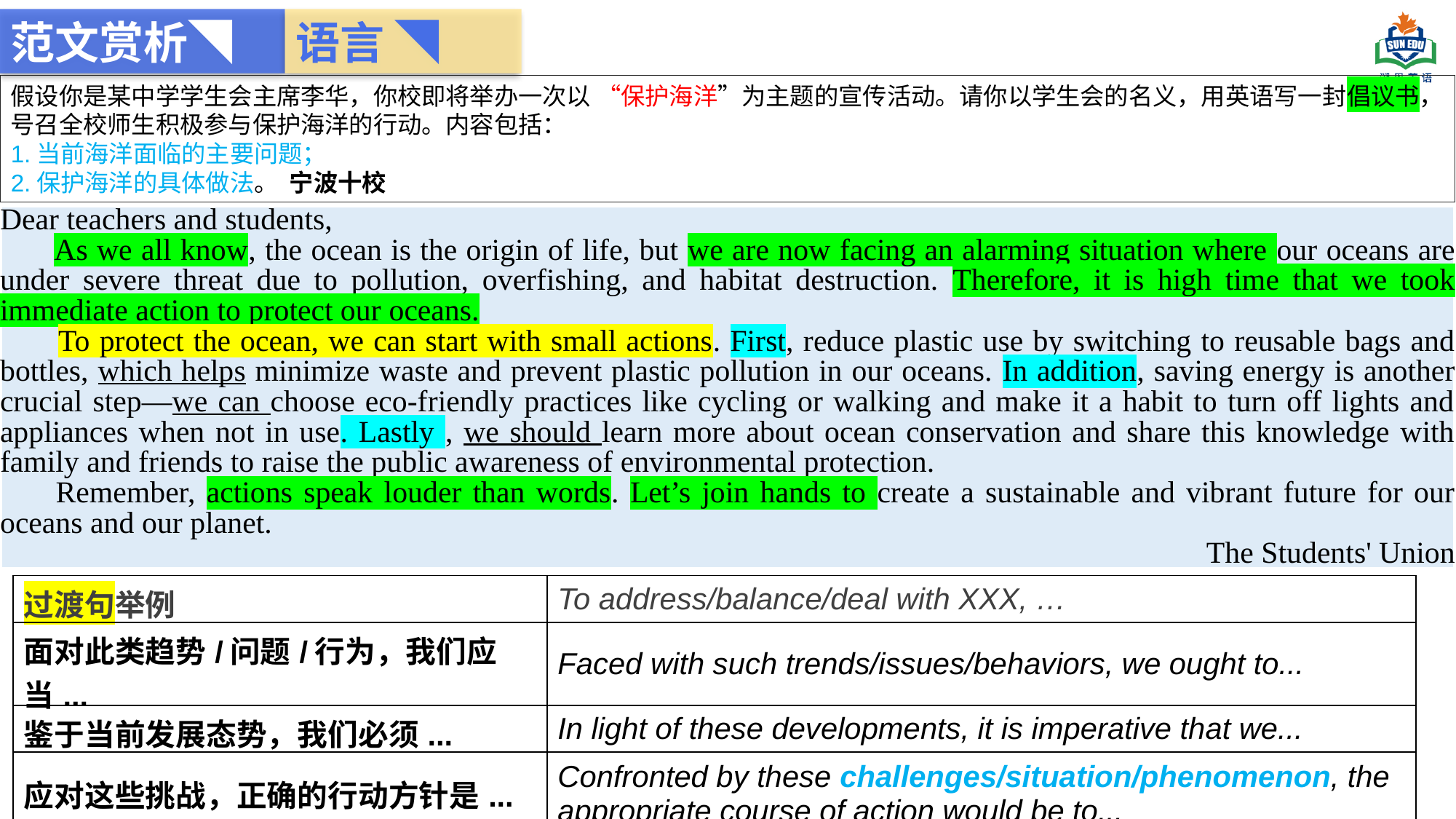

语言 ◥
范文赏析◥
假设你是某中学学生会主席李华，你校即将举办一次以 “保护海洋”为主题的宣传活动。请你以学生会的名义，用英语写一封倡议书，号召全校师生积极参与保护海洋的行动。内容包括：
1.当前海洋面临的主要问题；
2.保护海洋的具体做法。  宁波十校
Dear teachers and students,
      As we all know, the ocean is the origin of life, but we are now facing an alarming situation where our oceans are under severe threat due to pollution, overfishing, and habitat destruction. Therefore, it is high time that we took immediate action to protect our oceans.
      To protect the ocean, we can start with small actions. First, reduce plastic use by switching to reusable bags and bottles, which helps minimize waste and prevent plastic pollution in our oceans. In addition, saving energy is another crucial step—we can choose eco-friendly practices like cycling or walking and make it a habit to turn off lights and appliances when not in use. Lastly , we should learn more about ocean conservation and share this knowledge with family and friends to raise the public awareness of environmental protection.
     Remember, actions speak louder than words. Let’s join hands to create a sustainable and vibrant future for our oceans and our planet.
The Students' Union
| 过渡句举例 | To address/balance/deal with XXX, … |
| --- | --- |
| 面对此类趋势/问题/行为，我们应当... | Faced with such trends/issues/behaviors, we ought to... |
| 鉴于当前发展态势，我们必须... | In light of these developments, it is imperative that we... |
| 应对这些挑战，正确的行动方针是... | Confronted by these challenges/situation/phenomenon, the appropriate course of action would be to... |